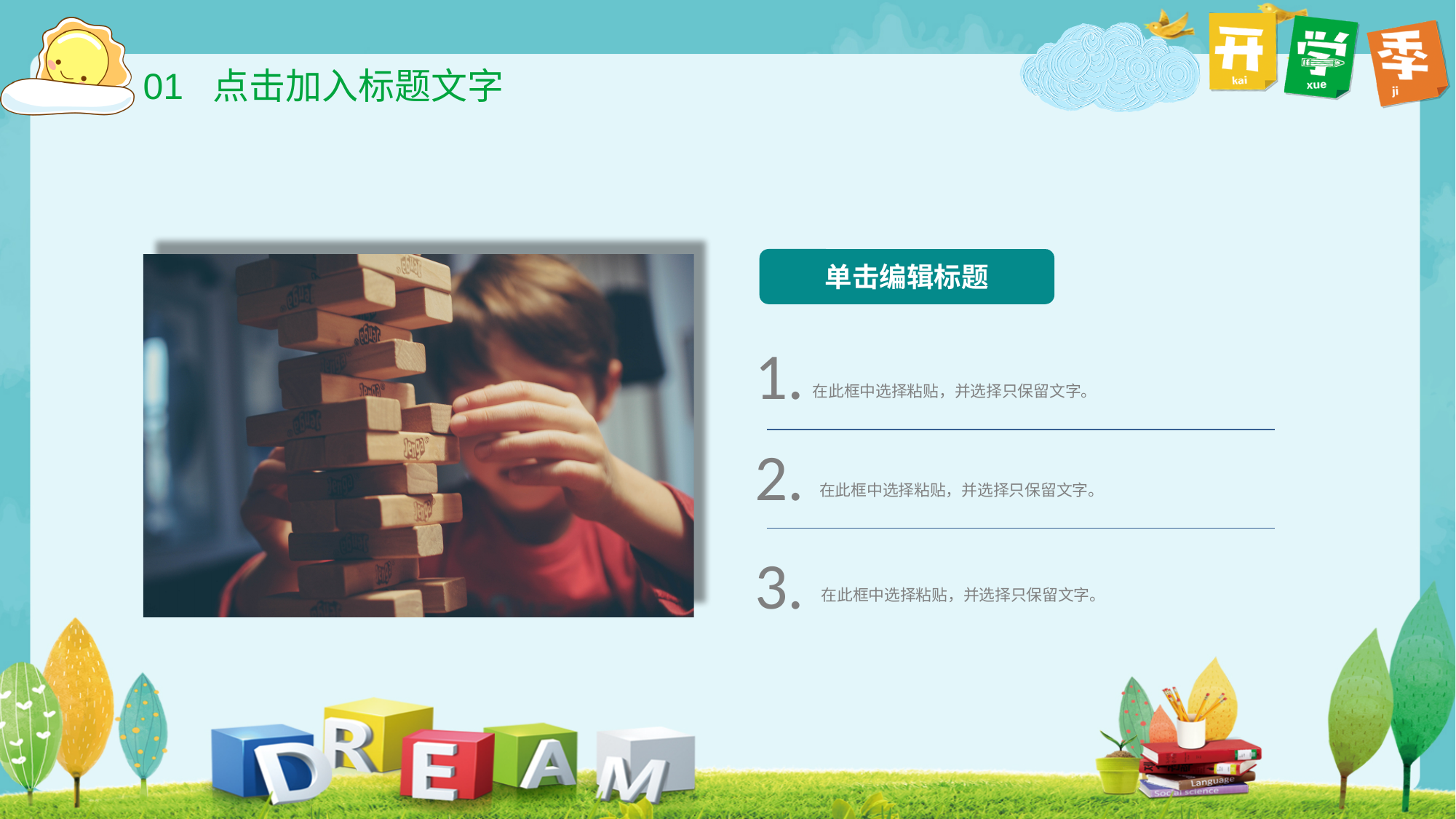

单击编辑标题
1.
在此框中选择粘贴，并选择只保留文字。
2.
在此框中选择粘贴，并选择只保留文字。
3.
在此框中选择粘贴，并选择只保留文字。